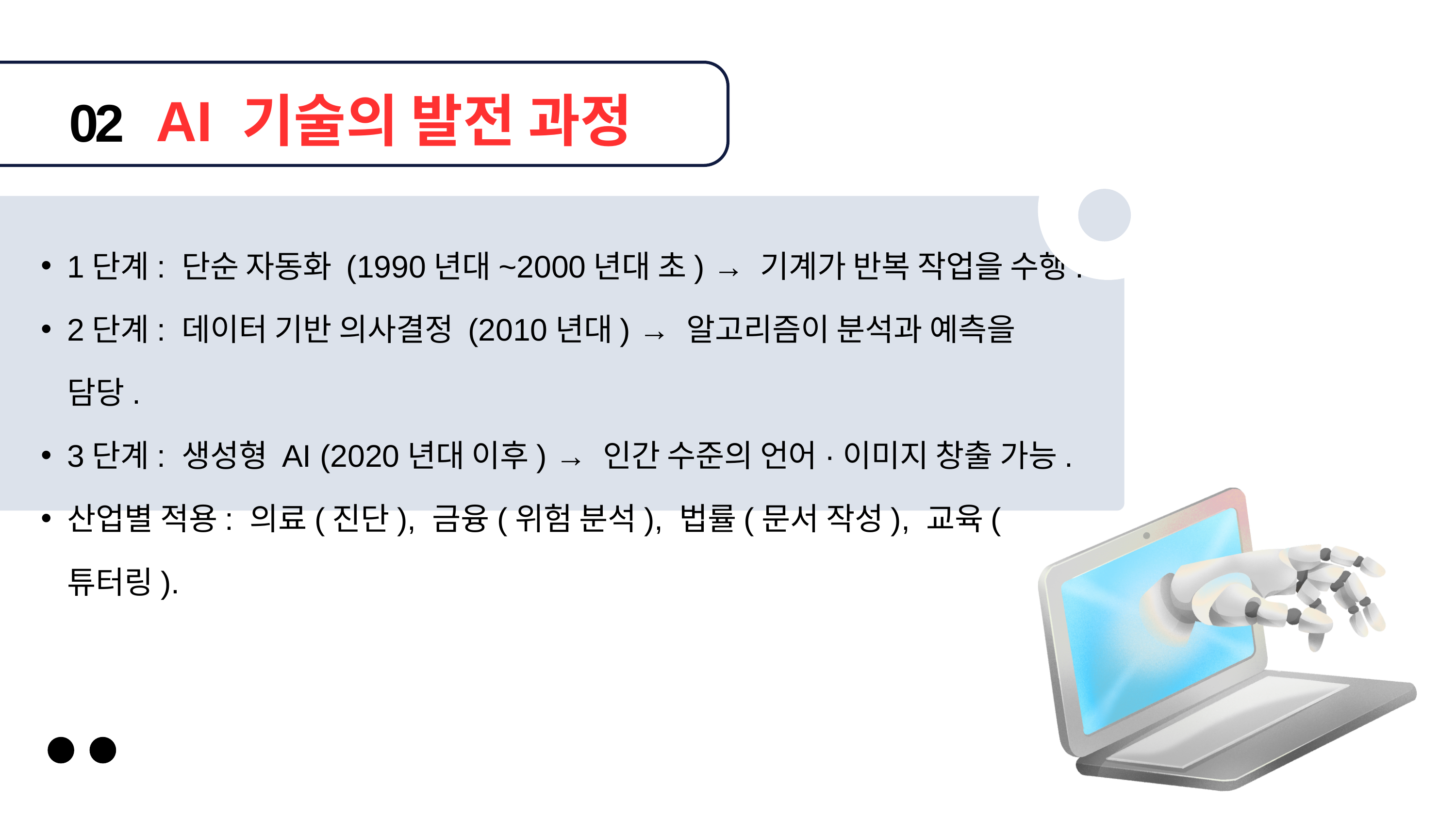

AI 기술의 발전 과정
02

1단계: 단순 자동화 (1990년대~2000년대 초) → 기계가 반복 작업을 수행.
2단계: 데이터 기반 의사결정 (2010년대) → 알고리즘이 분석과 예측을 담당.
3단계: 생성형 AI (2020년대 이후) → 인간 수준의 언어·이미지 창출 가능.
산업별 적용: 의료(진단), 금융(위험 분석), 법률(문서 작성), 교육(튜터링).